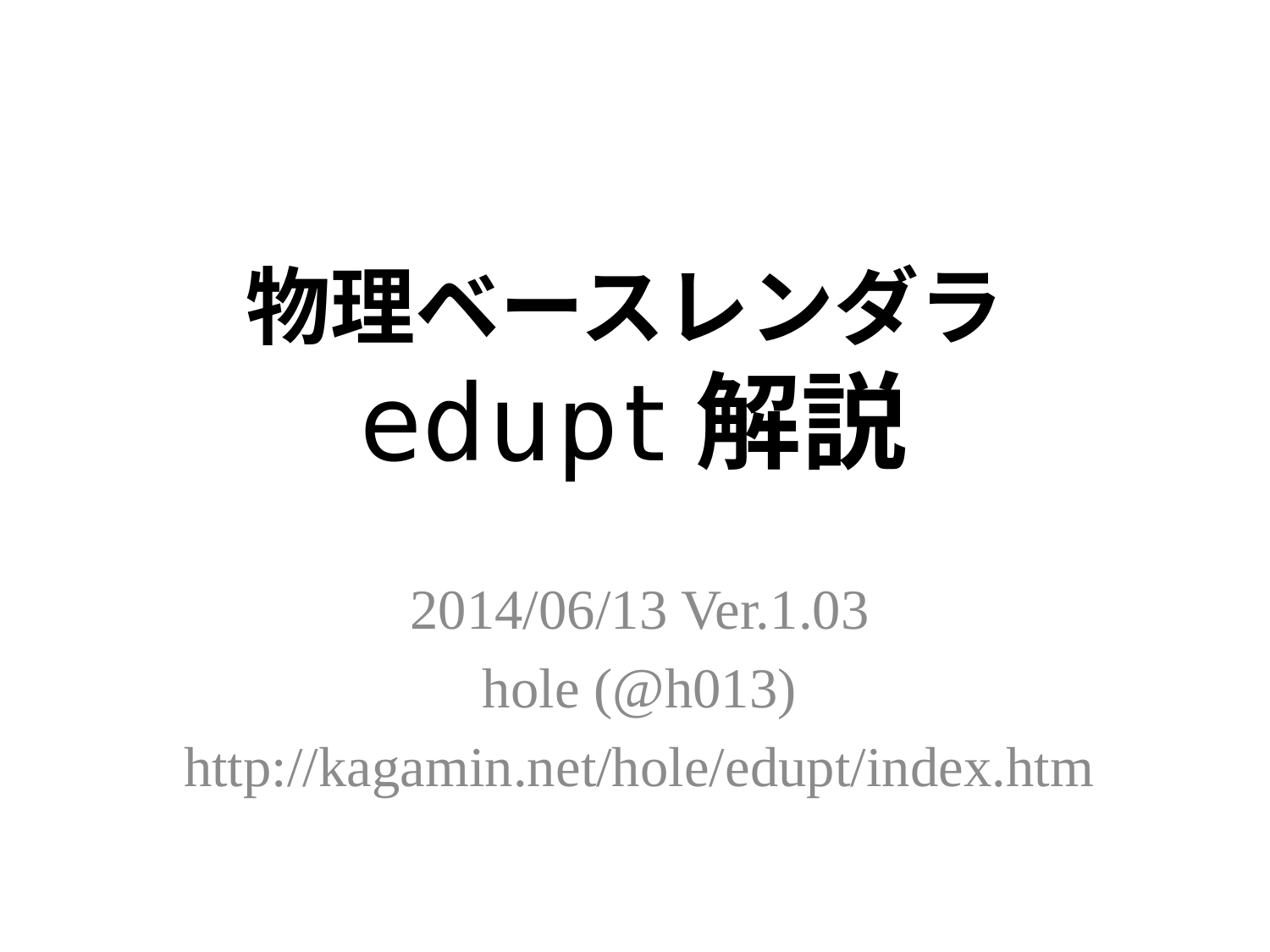

# 物理ベースレンダラedupt解説
2014/06/13 Ver.1.03
hole (@h013)
http://kagamin.net/hole/edupt/index.htm